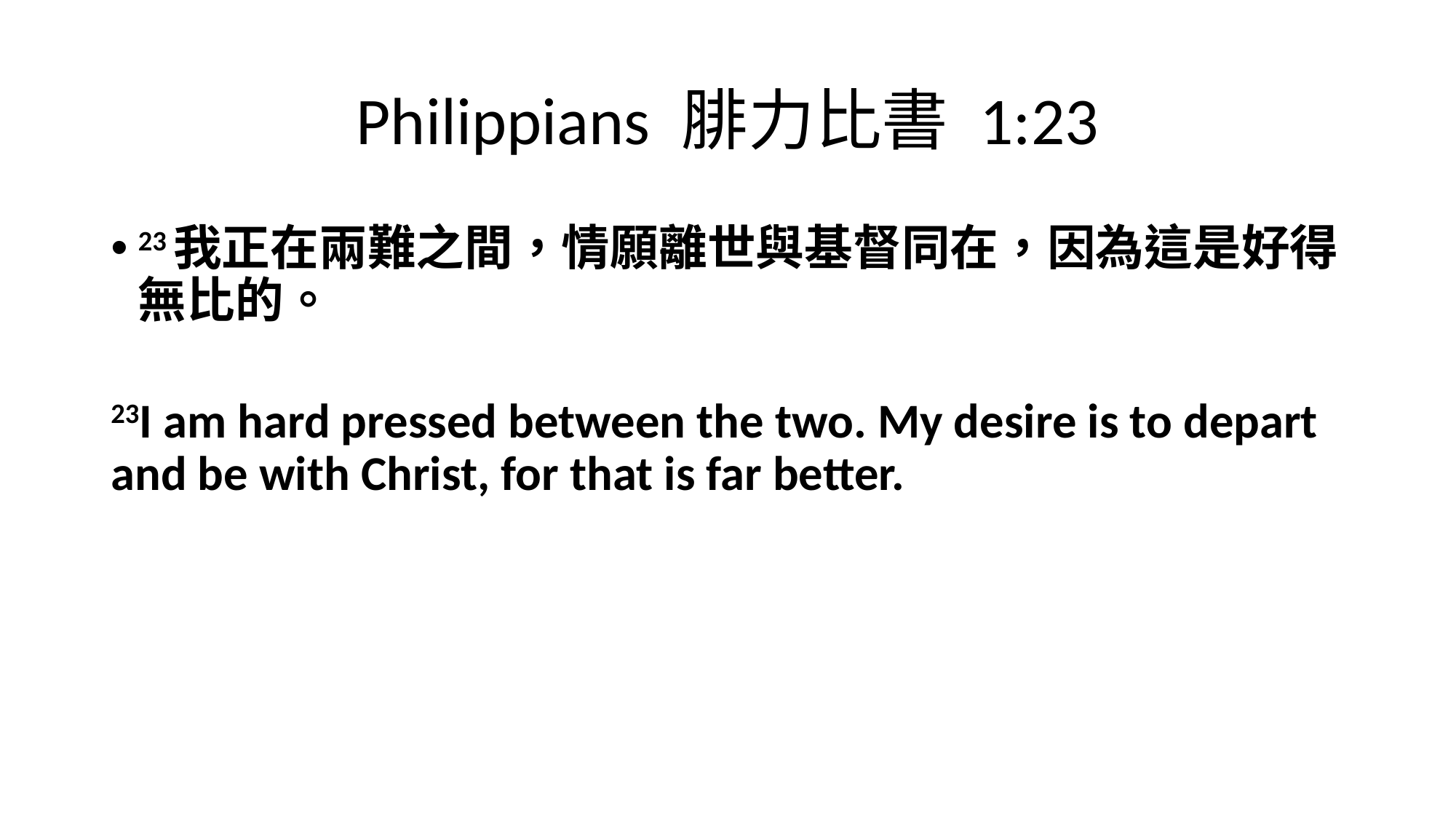

# Philippians 腓力比書 1:23
23我正在兩難之間，情願離世與基督同在，因為這是好得無比的。
23I am hard pressed between the two. My desire is to depart and be with Christ, for that is far better.